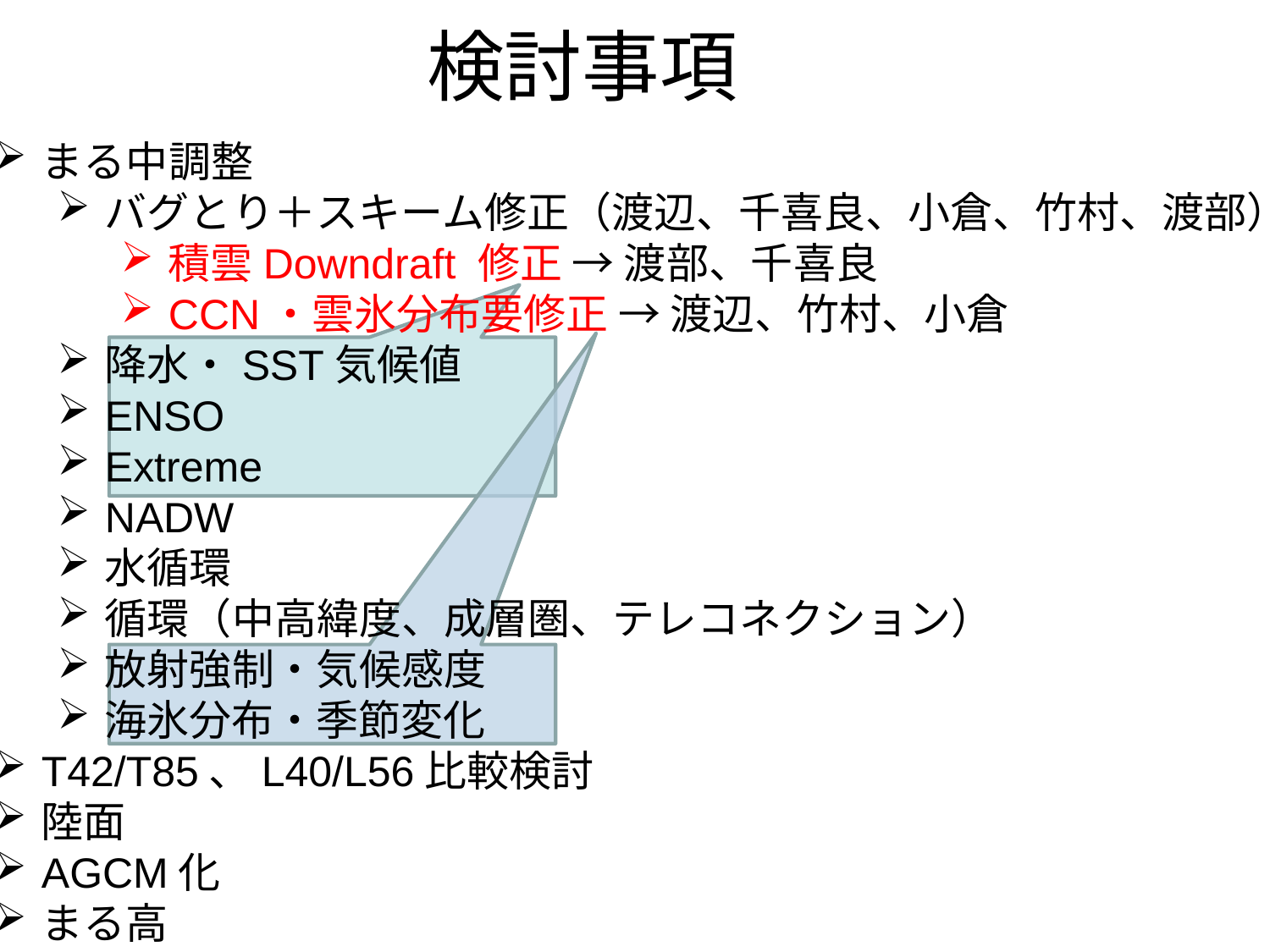

# 検討事項
まる中調整
バグとり＋スキーム修正（渡辺、千喜良、小倉、竹村、渡部）
積雲Downdraft 修正 → 渡部、千喜良
CCN・雲氷分布要修正 → 渡辺、竹村、小倉
降水・SST気候値
ENSO
Extreme
NADW
水循環
循環（中高緯度、成層圏、テレコネクション）
放射強制・気候感度
海氷分布・季節変化
T42/T85、L40/L56比較検討
陸面
AGCM化
まる高